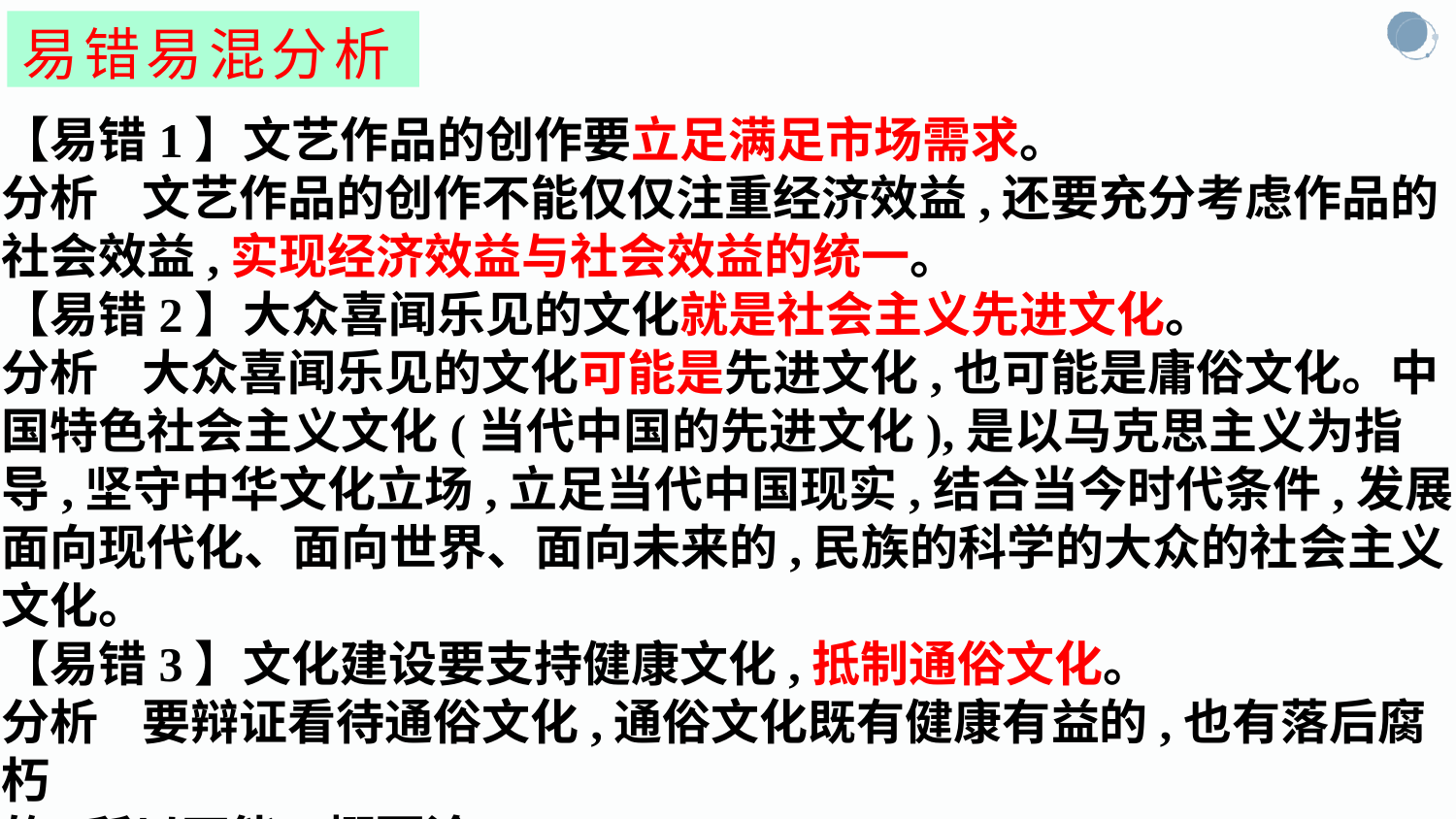

易错易混分析
【易错1】文艺作品的创作要立足满足市场需求。
分析    文艺作品的创作不能仅仅注重经济效益,还要充分考虑作品的社会效益,实现经济效益与社会效益的统一。
【易错2】大众喜闻乐见的文化就是社会主义先进文化。
分析    大众喜闻乐见的文化可能是先进文化,也可能是庸俗文化。中国特色社会主义文化(当代中国的先进文化),是以马克思主义为指导,坚守中华文化立场,立足当代中国现实,结合当今时代条件,发展面向现代化、面向世界、面向未来的,民族的科学的大众的社会主义文化。
【易错3】文化建设要支持健康文化,抵制通俗文化。
分析    要辩证看待通俗文化,通俗文化既有健康有益的,也有落后腐朽
的,所以不能一概而论。